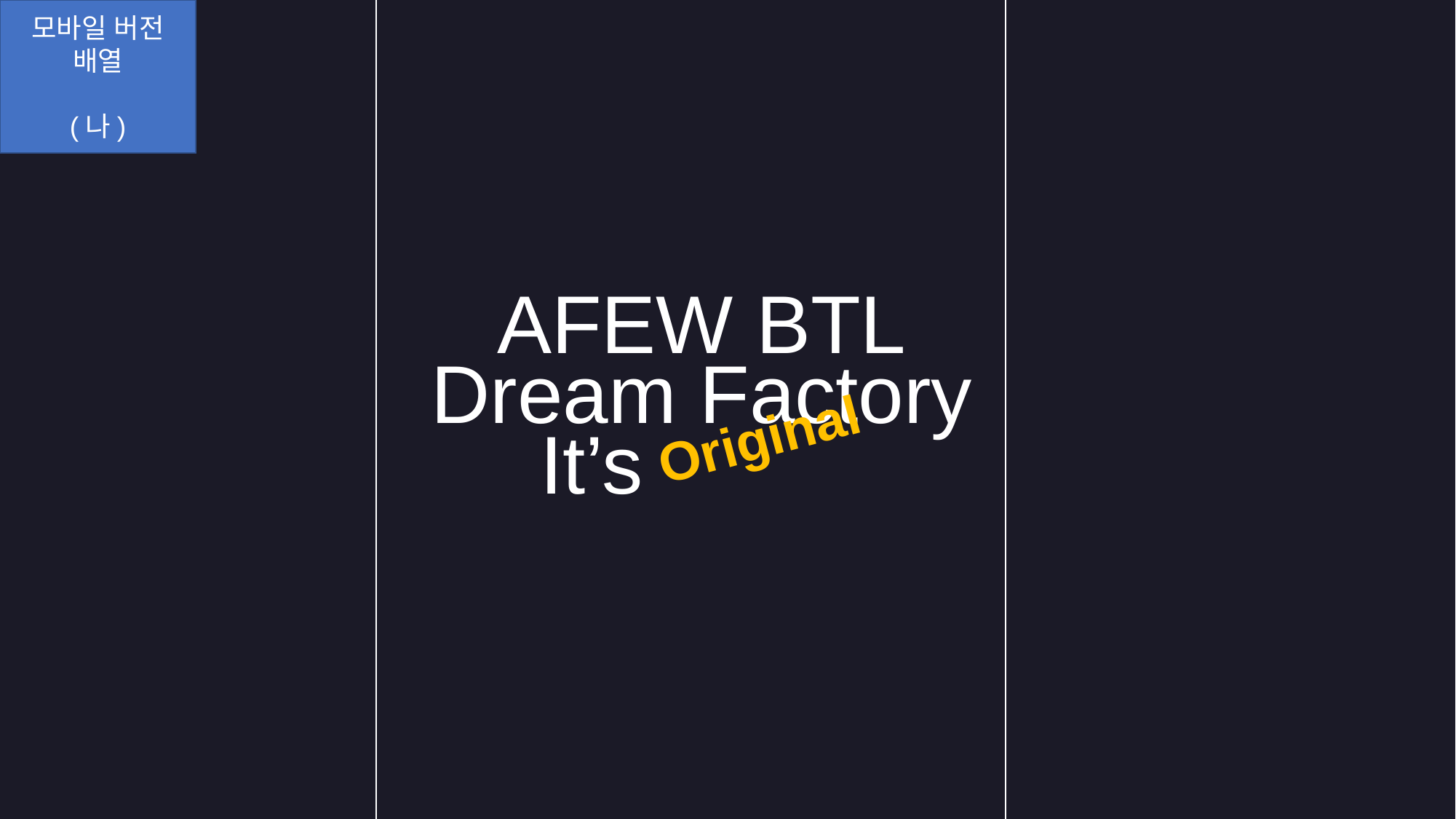

모바일 버전
배열

(나)
AFEW BTL
Dream Factory
Original
It’s